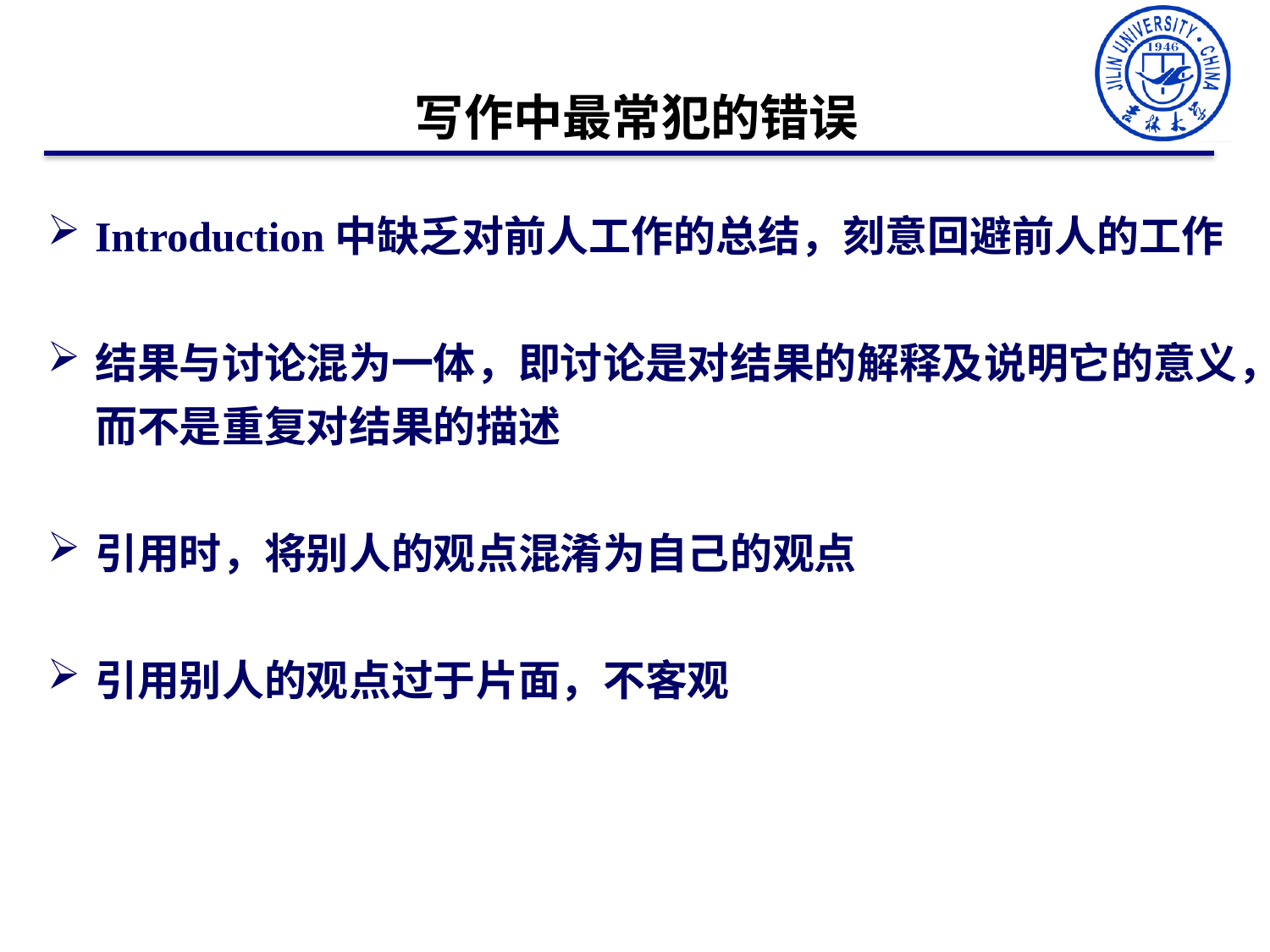

写作中最常犯的错误
Introduction中缺乏对前人工作的总结，刻意回避前人的工作

结果与讨论混为一体，即讨论是对结果的解释及说明它的意义，而不是重复对结果的描述

引用时，将别人的观点混淆为自己的观点

引用别人的观点过于片面，不客观